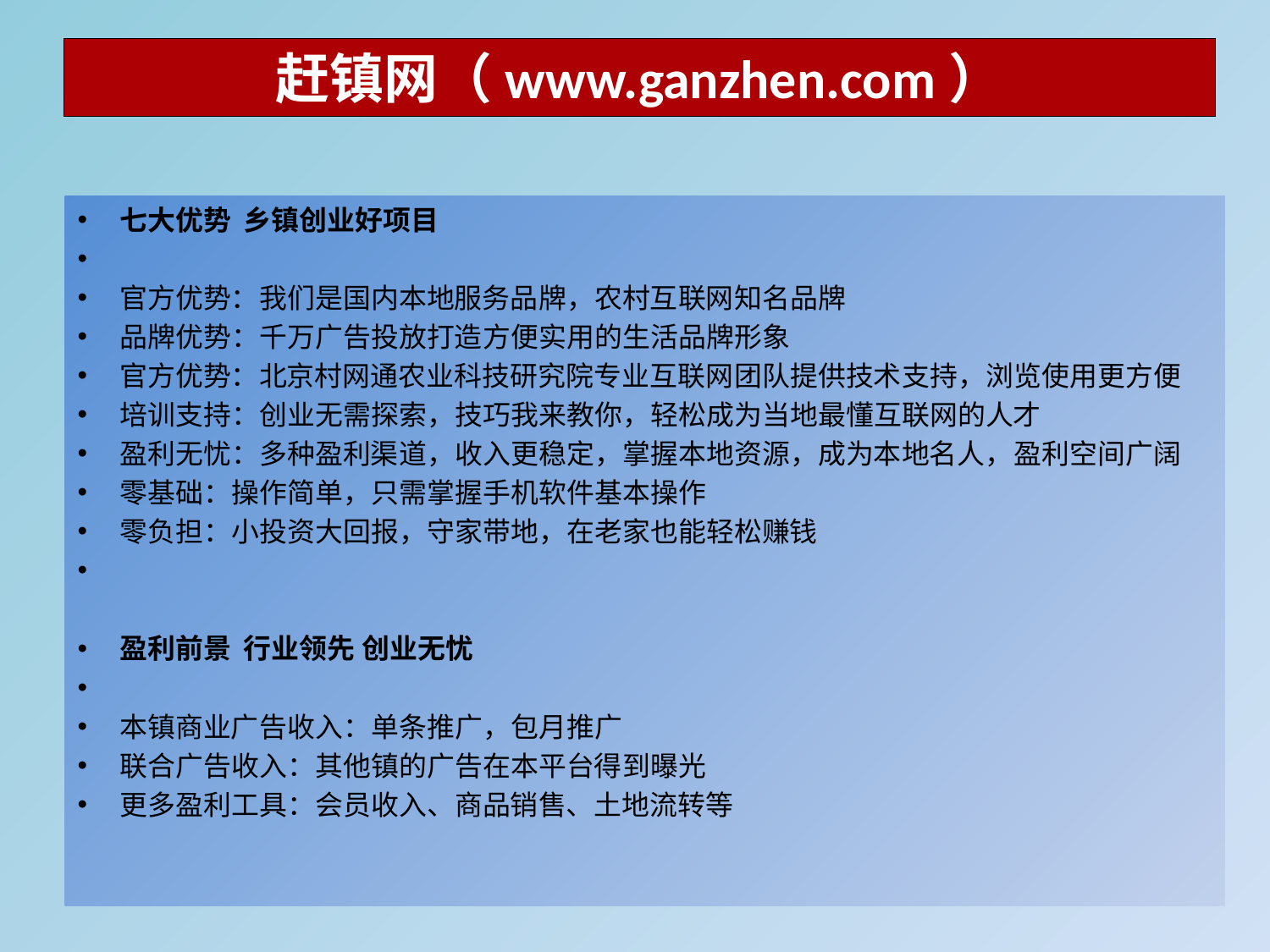

# 赶镇网（www.ganzhen.com）
七大优势  乡镇创业好项目

官方优势：我们是国内本地服务品牌，农村互联网知名品牌
品牌优势：千万广告投放打造方便实用的生活品牌形象
官方优势：北京村网通农业科技研究院专业互联网团队提供技术支持，浏览使用更方便
培训支持：创业无需探索，技巧我来教你，轻松成为当地最懂互联网的人才
盈利无忧：多种盈利渠道，收入更稳定，掌握本地资源，成为本地名人，盈利空间广阔
零基础：操作简单，只需掌握手机软件基本操作
零负担：小投资大回报，守家带地，在老家也能轻松赚钱

盈利前景  行业领先 创业无忧

本镇商业广告收入：单条推广，包月推广
联合广告收入：其他镇的广告在本平台得到曝光
更多盈利工具：会员收入、商品销售、土地流转等